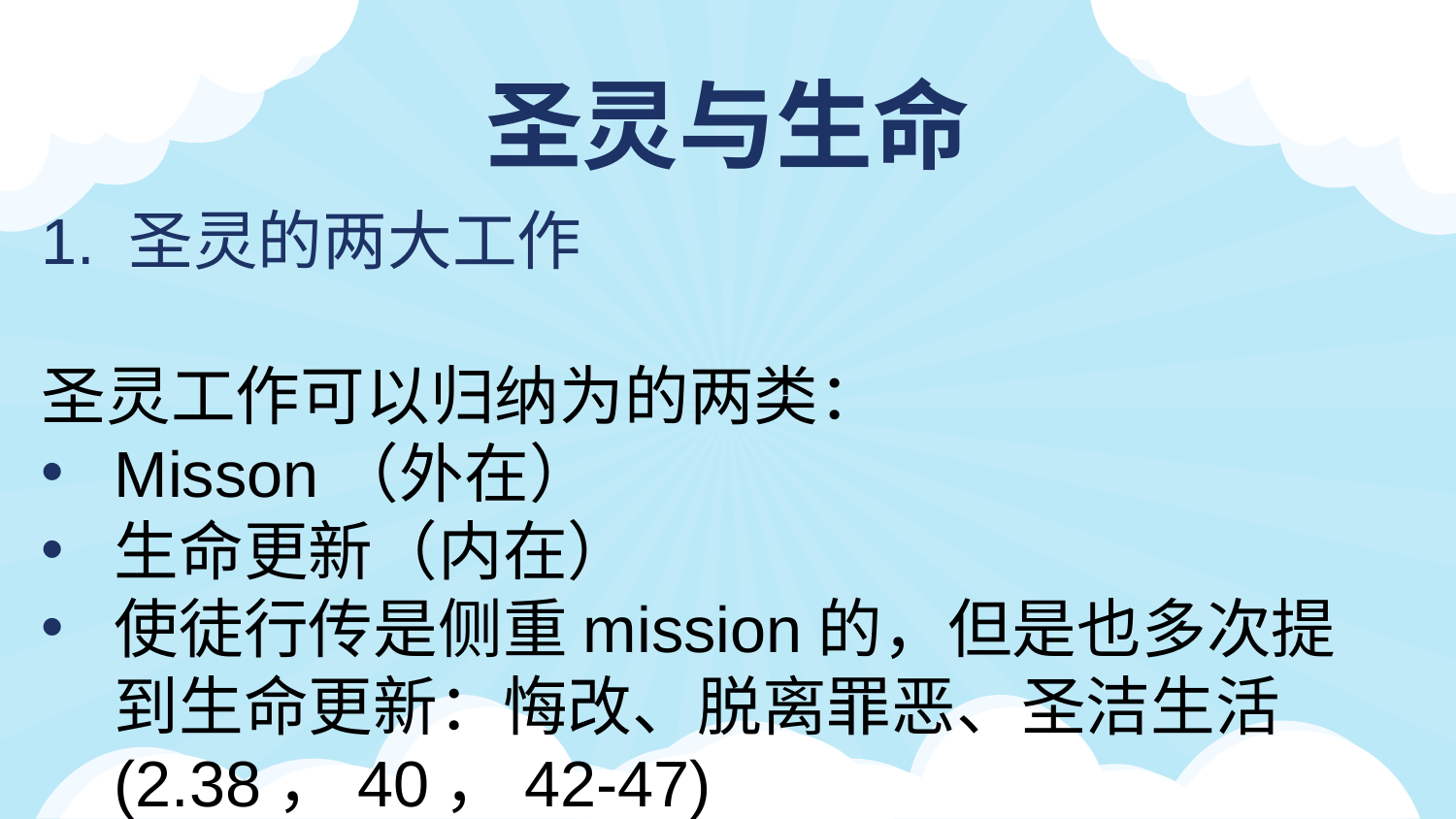

圣灵与生命
1. 圣灵的两大工作

圣灵工作可以归纳为的两类：
Misson（外在）
生命更新（内在）
使徒行传是侧重mission的，但是也多次提到生命更新：悔改、脱离罪恶、圣洁生活 (2.38，40，42-47)